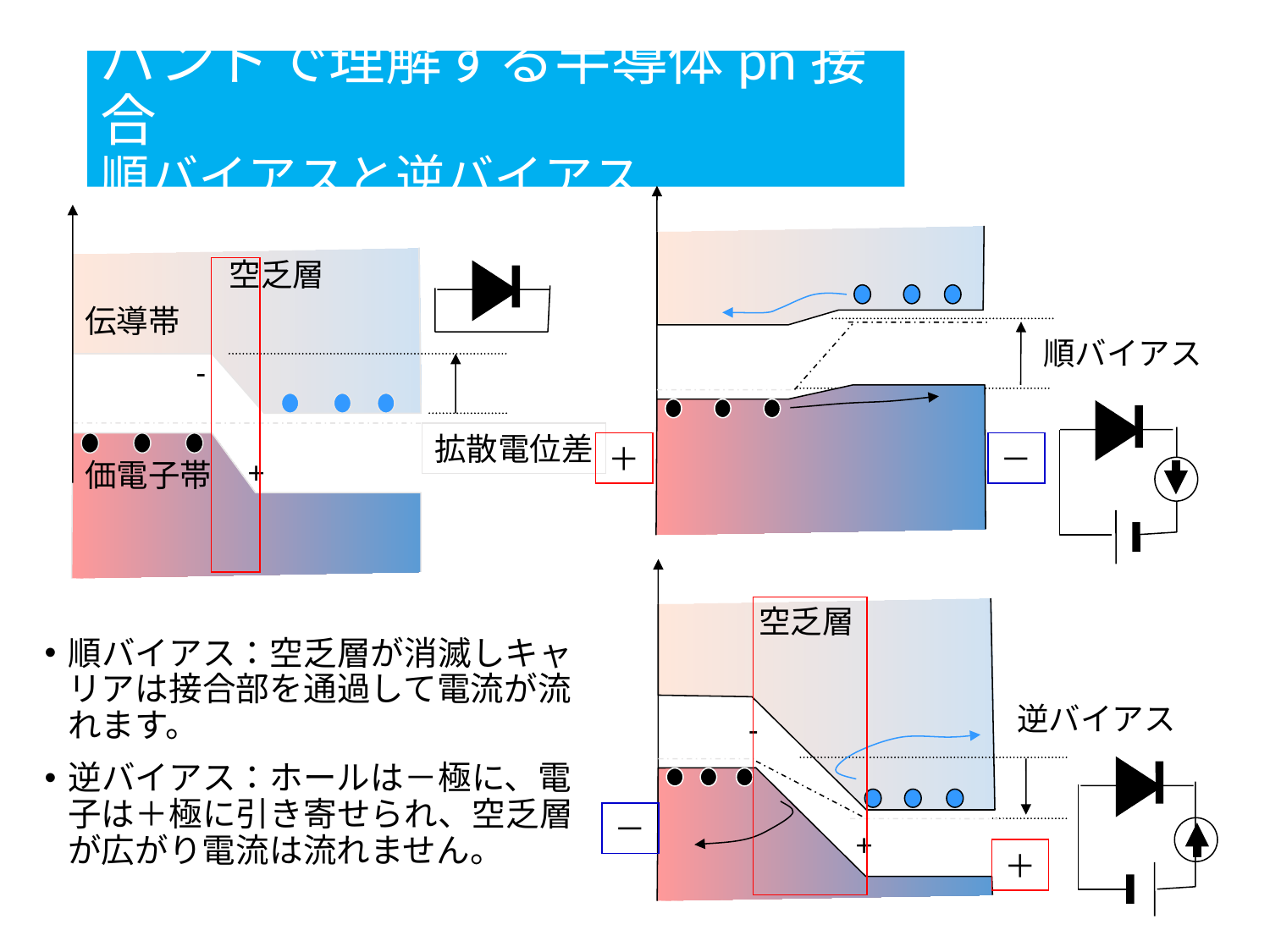

# バンドで理解する半導体pn接合 順バイアスと逆バイアス

順バイアス

＋
－

空乏層

伝導帯
-

+
価電子帯
拡散電位差

空乏層

逆バイアス
-

－

+

＋

順バイアス：空乏層が消滅しキャリアは接合部を通過して電流が流れます。
逆バイアス：ホールは－極に、電子は＋極に引き寄せられ、空乏層が広がり電流は流れません。